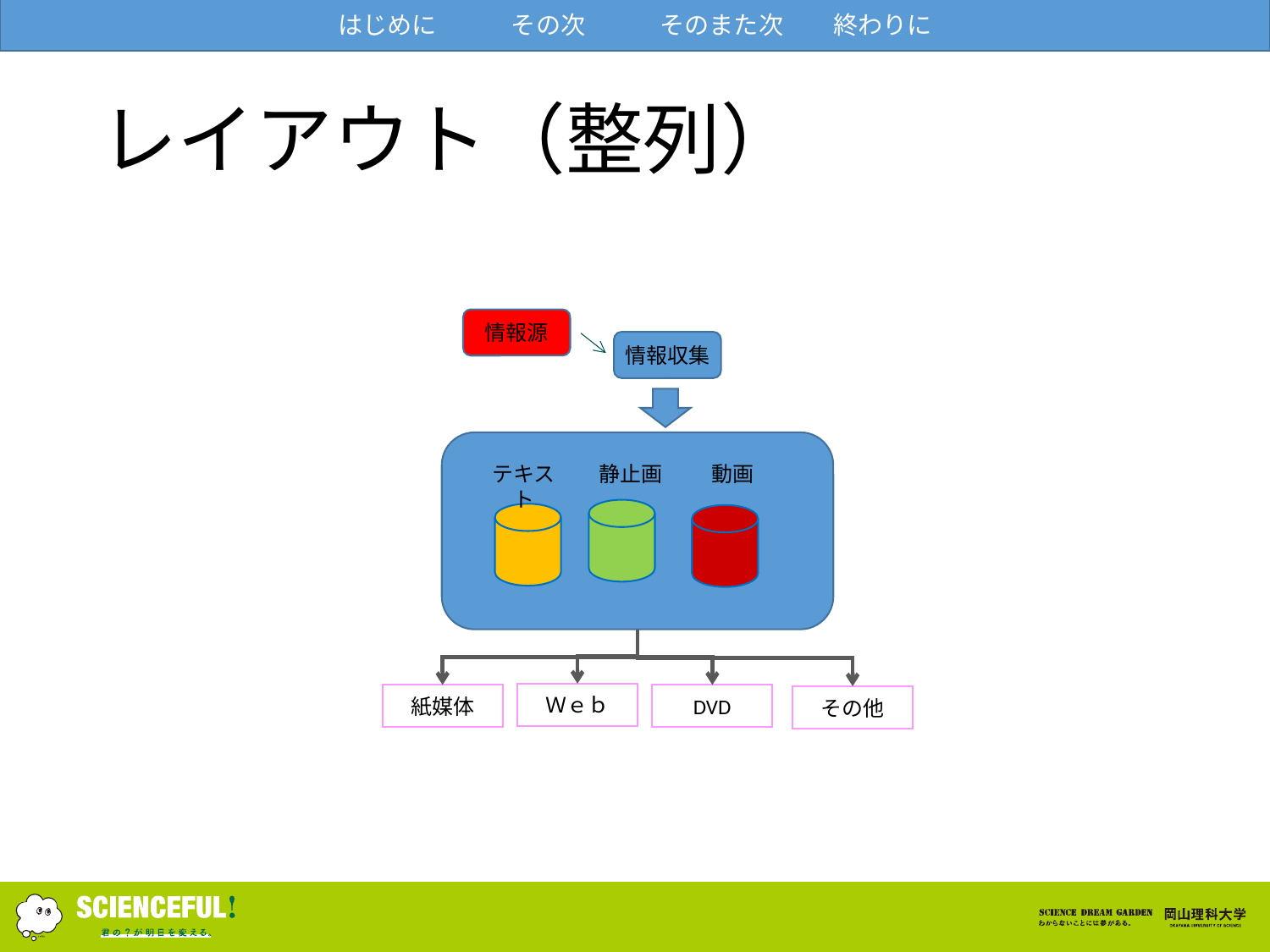

# レイアウト（整列）
情報源
情報収集

動画
テキスト
静止画

Ｗｅｂ
紙媒体
DVD
その他